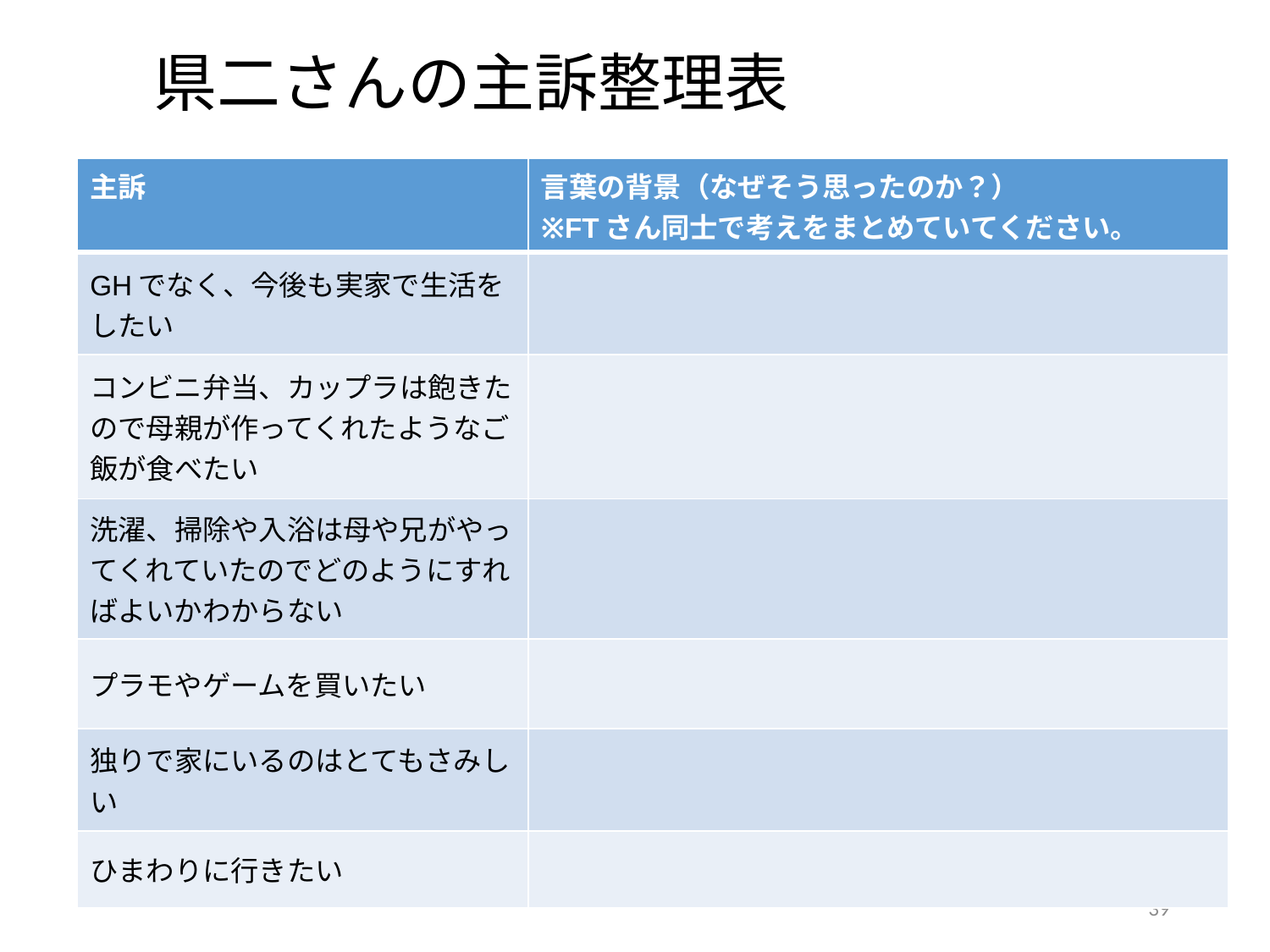

# 県二さんの主訴整理表
| 主訴 | 言葉の背景（なぜそう思ったのか？） ※FTさん同士で考えをまとめていてください。 |
| --- | --- |
| GHでなく、今後も実家で生活をしたい |  |
| コンビニ弁当、カップラは飽きたので母親が作ってくれたようなご飯が食べたい |  |
| 洗濯、掃除や入浴は母や兄がやってくれていたのでどのようにすればよいかわからない |  |
| プラモやゲームを買いたい |  |
| 独りで家にいるのはとてもさみしい |  |
| ひまわりに行きたい |  |
39